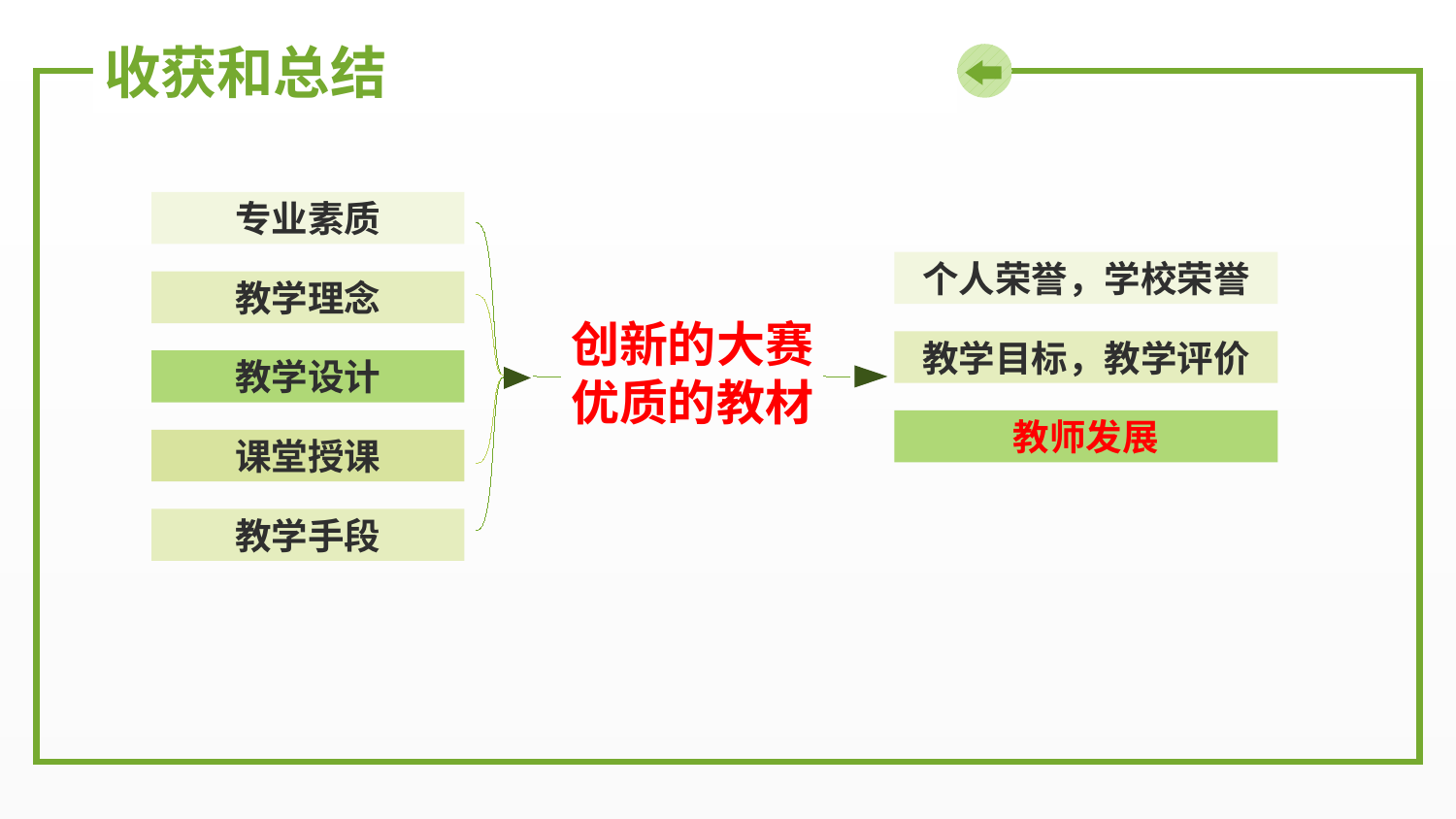

# 收获和总结
专业素质

个人荣誉，学校荣誉
教学理念

创新的大赛
优质的教材
教学目标，教学评价
教学设计

教师发展
课堂授课
教学手段